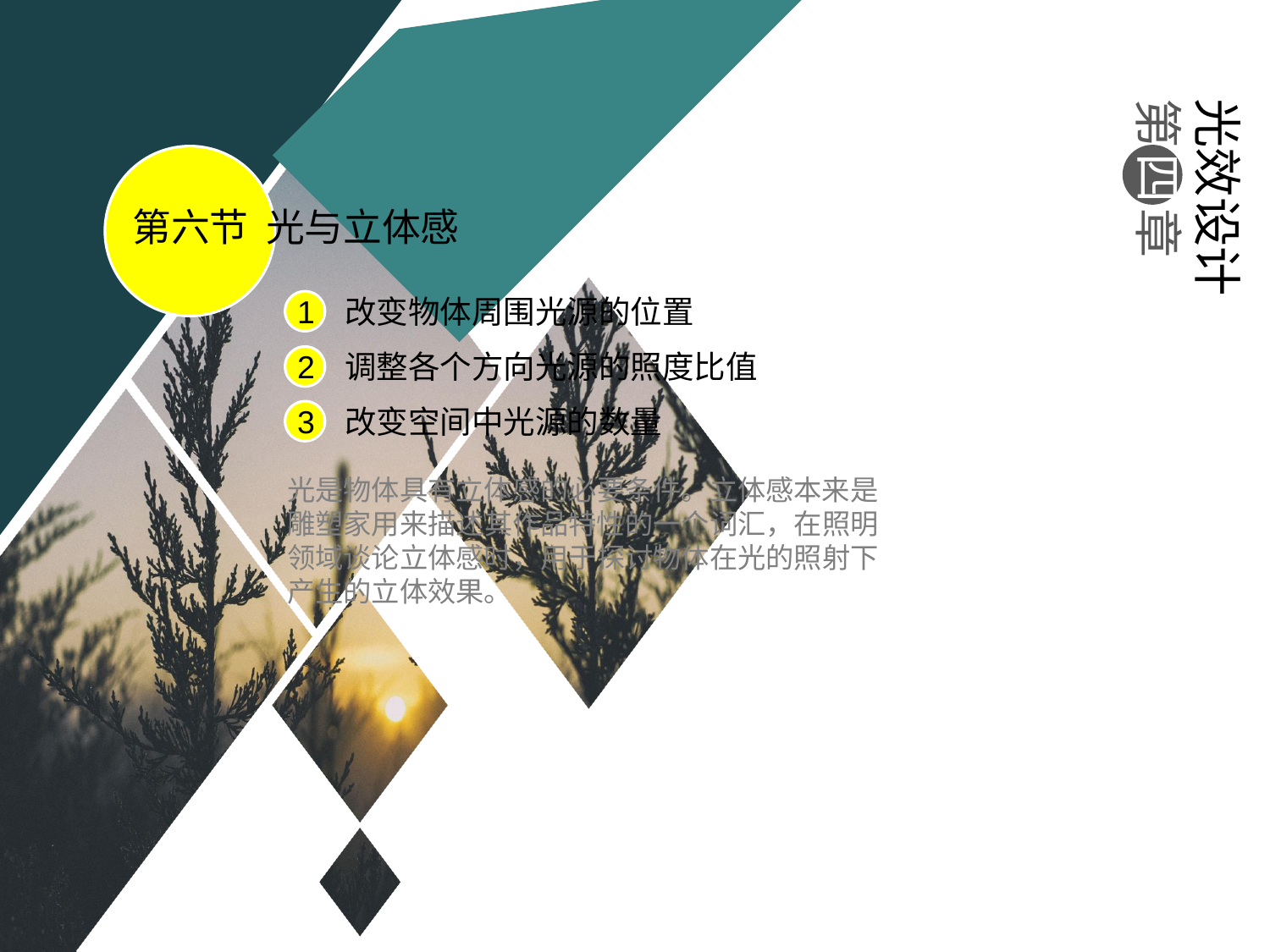

光效设计
第 四 章

第六节  光与立体感
改变物体周围光源的位置

调整各个方向光源的照度比值

改变空间中光源的数量

光是物体具有立体感的必要条件。立体感本来是雕塑家用来描述其作品特性的一个词汇，在照明领域谈论立体感时，用于探讨物体在光的照射下产生的立体效果。

#